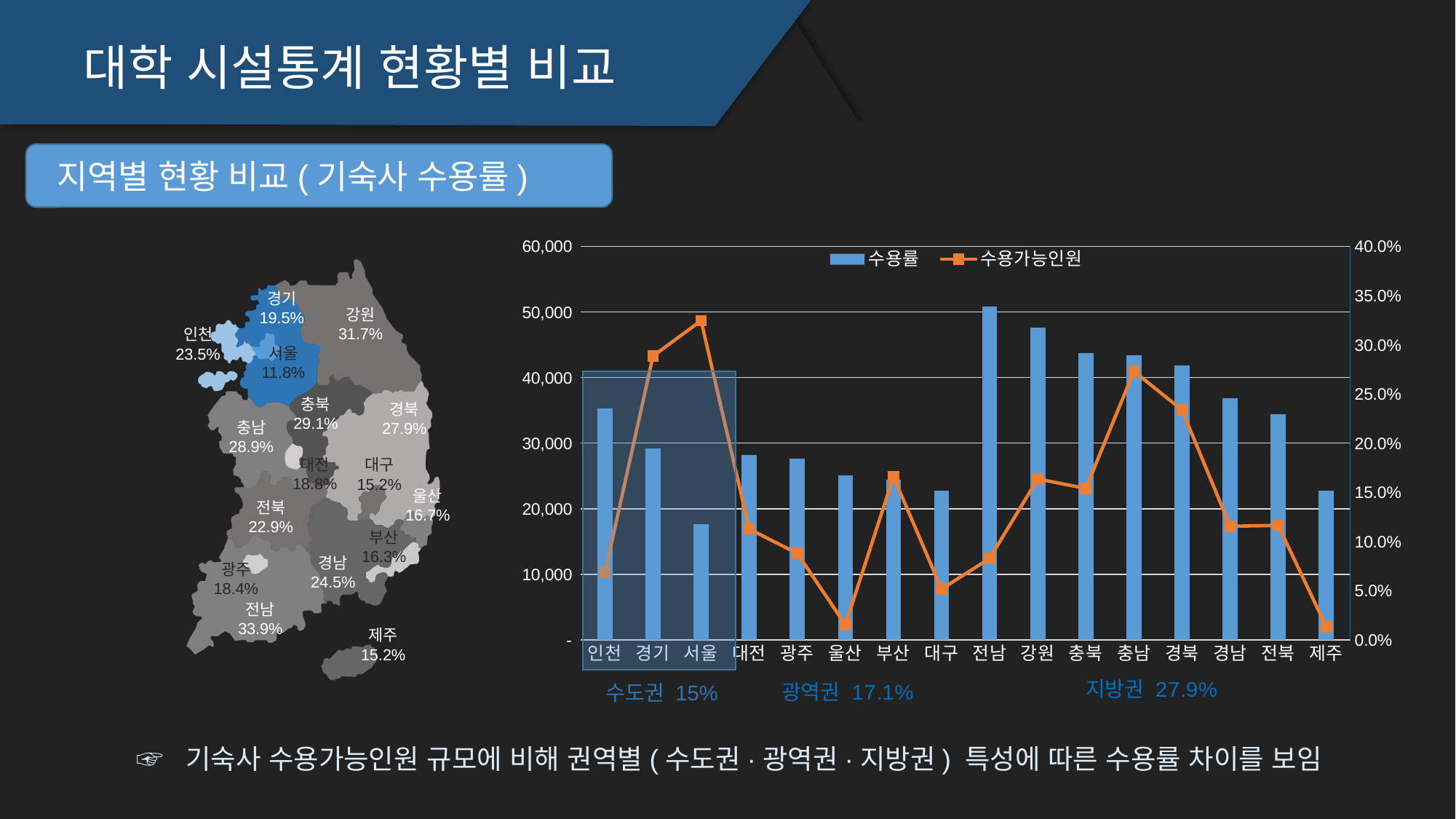

대학 시설통계 현황별 비교
 지역별 현황 비교(기숙사 수용률)

### Chart

| Category | 수용률 | 수용가능인원 |
|---|---|---|
| 인천 | 0.23526435618517583 | 10230.0 |
| 경기 | 0.19471057569852893 | 43268.0 |
| 서울 | 0.1176348312026704 | 48668.0 |
| 대전 | 0.1877673462585412 | 16900.0 |
| 광주 | 0.1839069235383564 | 13183.0 |
| 울산 | 0.16721216088442795 | 2299.0 |
| 부산 | 0.1627882620165086 | 24869.0 |
| 대구 | 0.15174616861991927 | 7743.0 |
| 전남 | 0.33910195168554663 | 12423.0 |
| 강원 | 0.31743793420184485 | 24537.0 |
| 충북 | 0.291261890943958 | 23086.0 |
| 충남 | 0.28897609452086703 | 40943.0 |
| 경북 | 0.27914533045576534 | 35052.0 |
| 경남 | 0.2454563497689189 | 17314.0 |
| 전북 | 0.22943404165790027 | 17448.0 |
| 제주 | 0.15172675521821632 | 1999.0 |
경기 19.5%

강원 31.7%
인천 23.5%

서울 11.8%

충북 29.1%

경북 27.9%
충남 28.9%

대전 18.8%
대구 15.2%

울산 16.7%

전북 22.9%

부산 16.3%

경남 24.5%

광주 18.4%
전남 33.9%
제주 15.2%

수도권 15%
☞  기숙사 수용가능인원 규모에 비해 권역별(수도권·광역권·지방권) 특성에 따른 수용률 차이를 보임